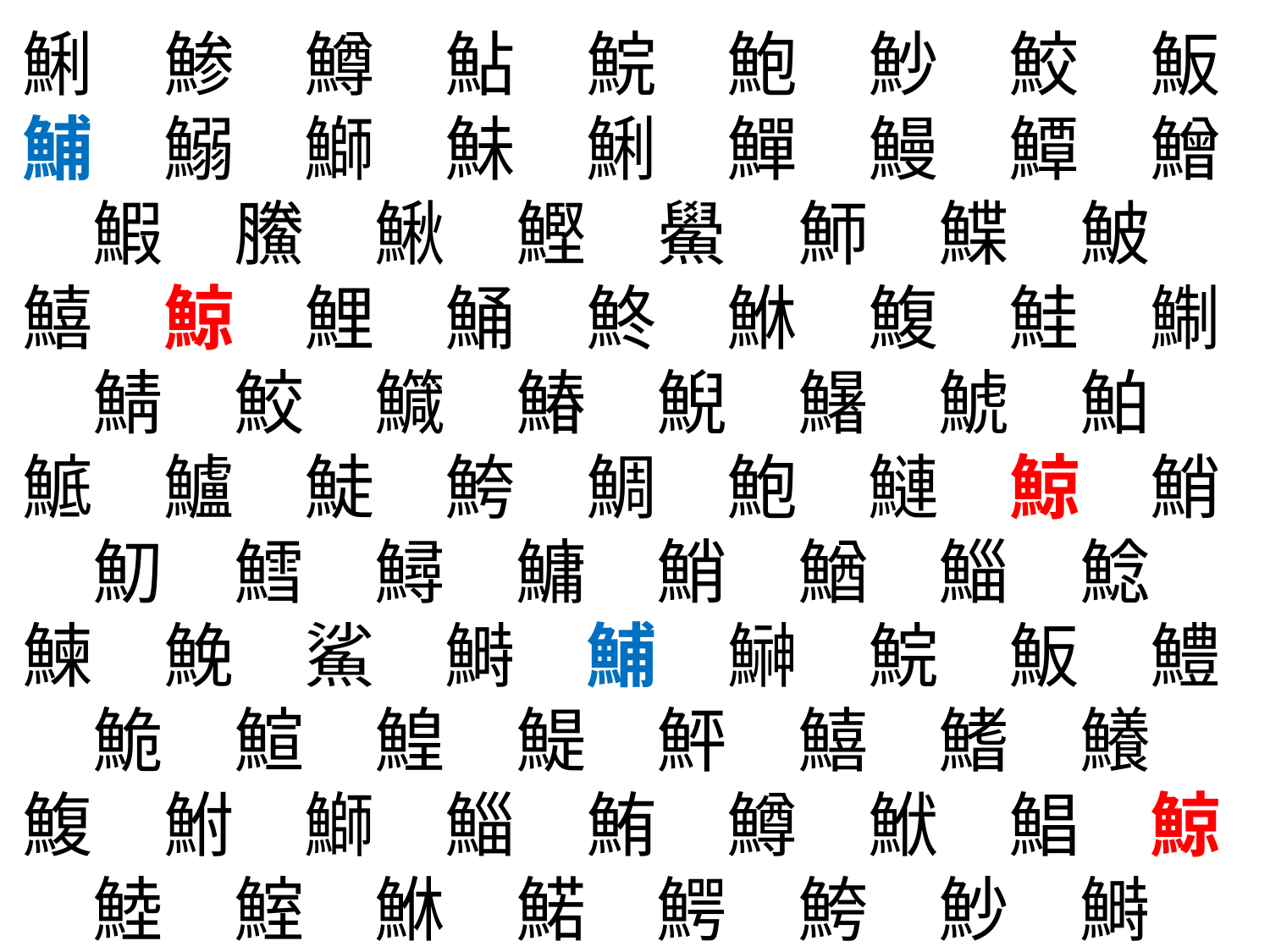

鯏　鯵　鱒　鮎　鯇　鮑　魦　鮫　魬鯆　鰯　鰤　鮇　鯏　鱓　鰻　鱏　鱛　鰕　鰧　鰍　鰹　鱟　魳　鰈　鮍　鱚　鯨　鯉　鯒　鮗　鮴　鰒　鮭　鯯　鯖　鮫　鱵　鰆　鯢　鱪　鯱　鮊　鯳　鱸　鯐　鮬　鯛　鮑　鰱　鯨　鮹　魛　鱈　鱘　鱅　鮹　鰌　鯔　鯰　鰊　鮸　鯊　鰣　鯆　鰰　鯇　魬　鱧　鮠　鰚　鰉　鯷　鮃　鱚　鰭　鱶　鰒　鮒　鰤　鯔　鮪　鱒　鮲　鯧　鯨　鯥　鰘　鮴　鰙　鰐　鮬　魦　鰣　鱛　鯆　魛　鰆　鰍